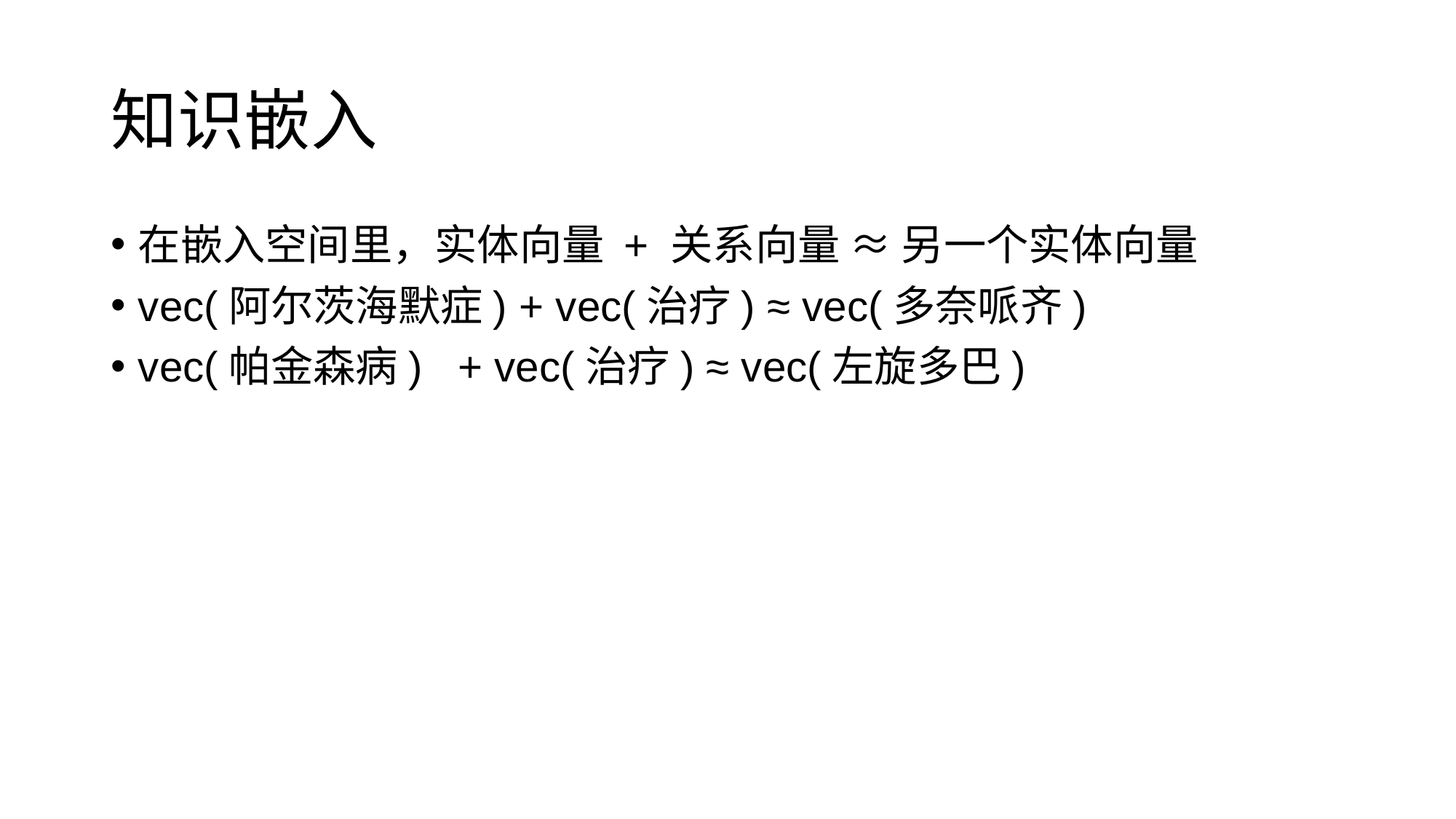

# 知识嵌入
在嵌入空间里，实体向量 + 关系向量 ≈ 另一个实体向量
vec(阿尔茨海默症) + vec(治疗) ≈ vec(多奈哌齐)
vec(帕金森病)   + vec(治疗) ≈ vec(左旋多巴)